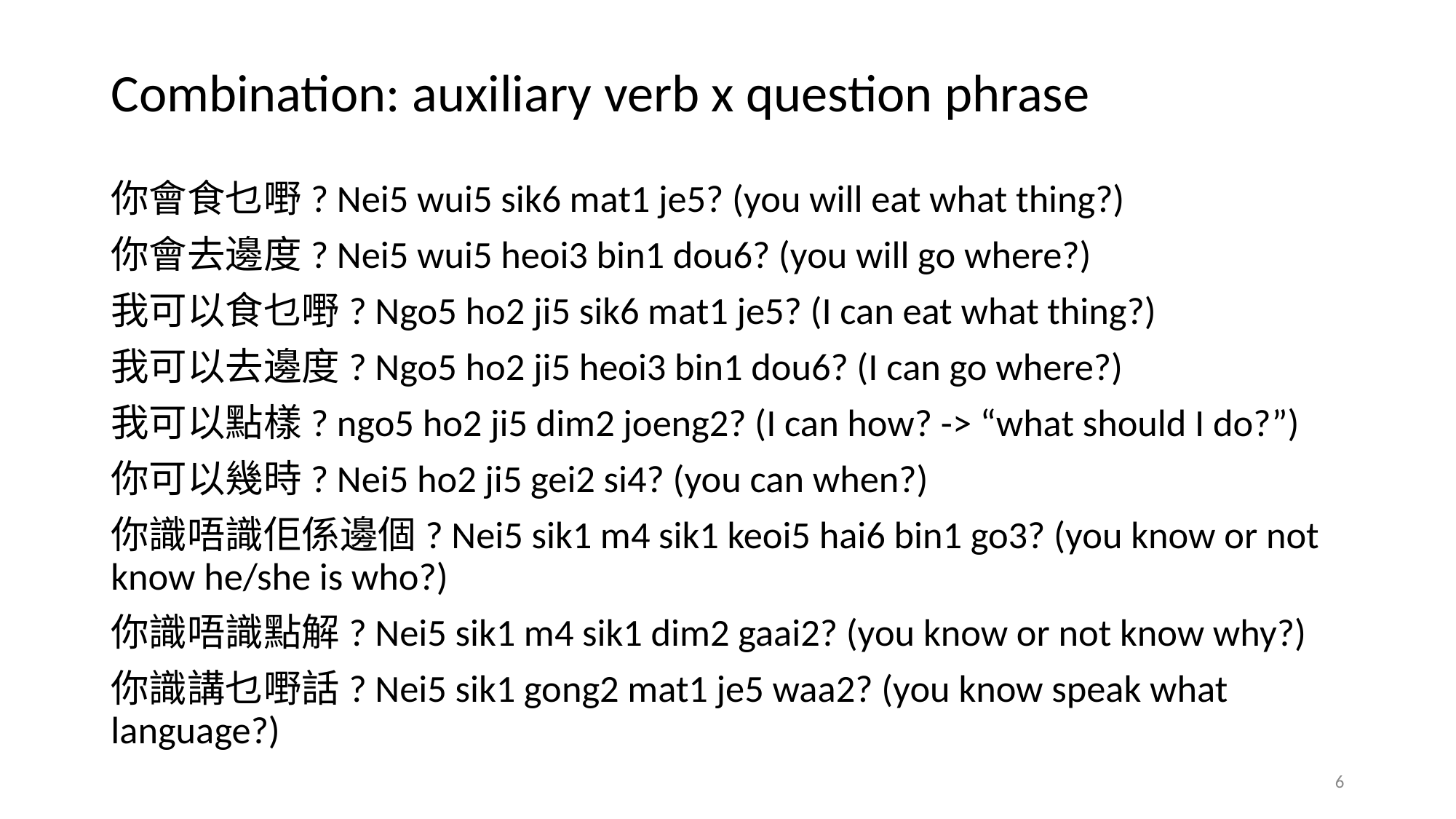

# Combination: auxiliary verb x question phrase
你會食乜嘢? Nei5 wui5 sik6 mat1 je5? (you will eat what thing?)
你會去邊度? Nei5 wui5 heoi3 bin1 dou6? (you will go where?)
我可以食乜嘢? Ngo5 ho2 ji5 sik6 mat1 je5? (I can eat what thing?)
我可以去邊度? Ngo5 ho2 ji5 heoi3 bin1 dou6? (I can go where?)
我可以點樣? ngo5 ho2 ji5 dim2 joeng2? (I can how? -> “what should I do?”)
你可以幾時? Nei5 ho2 ji5 gei2 si4? (you can when?)
你識唔識佢係邊個? Nei5 sik1 m4 sik1 keoi5 hai6 bin1 go3? (you know or not know he/she is who?)
你識唔識點解? Nei5 sik1 m4 sik1 dim2 gaai2? (you know or not know why?)
你識講乜嘢話? Nei5 sik1 gong2 mat1 je5 waa2? (you know speak what language?)

6